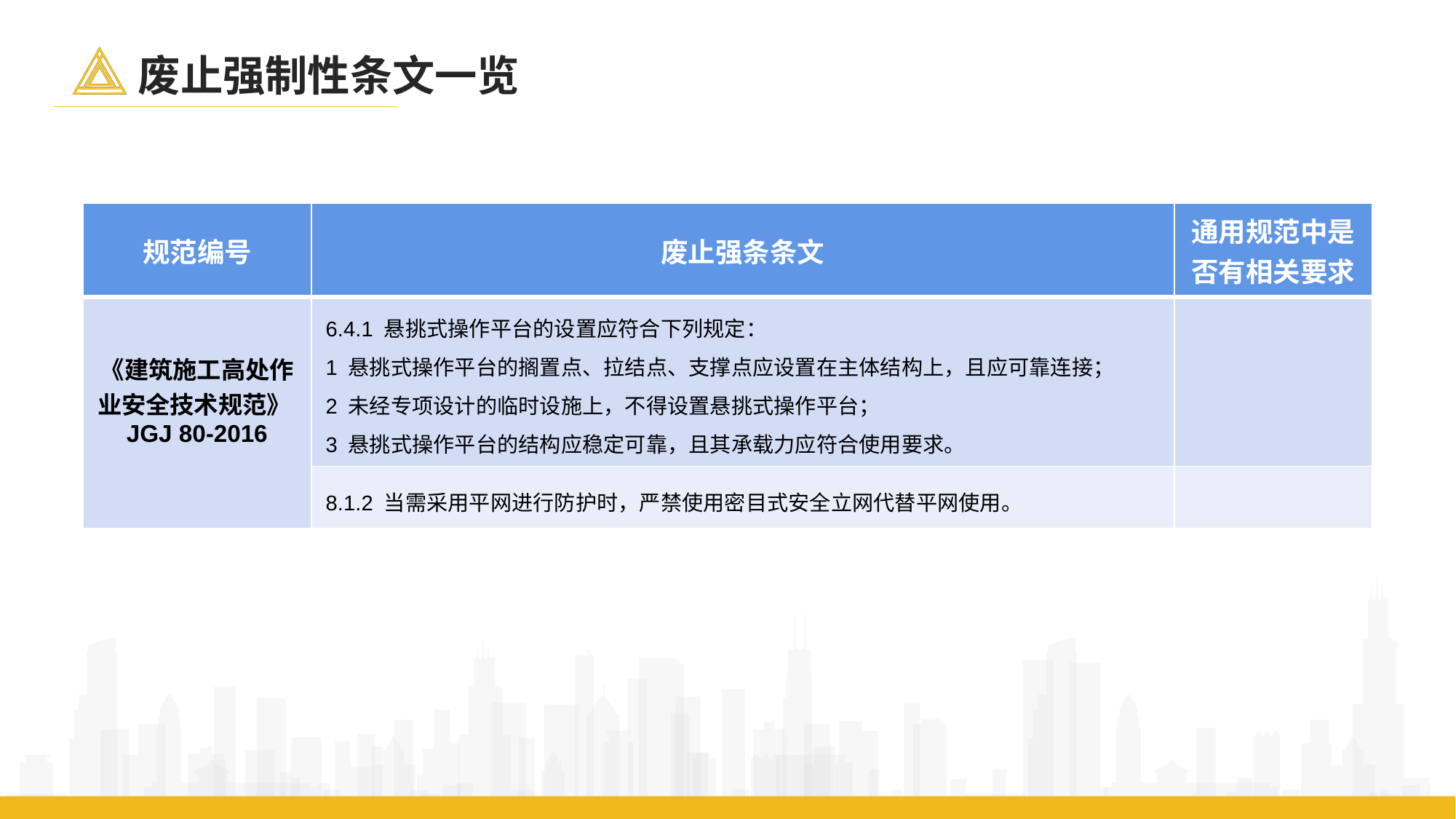

废止强制性条文一览

| 规范编号 | 废止强条条文 | 通用规范中是否有相关要求 |
| --- | --- | --- |
| 《建筑施工高处作业安全技术规范》JGJ 80-2016 | 6.4.1 悬挑式操作平台的设置应符合下列规定： 1 悬挑式操作平台的搁置点、拉结点、支撑点应设置在主体结构上，且应可靠连接； 2 未经专项设计的临时设施上，不得设置悬挑式操作平台； 3 悬挑式操作平台的结构应稳定可靠，且其承载力应符合使用要求。 |  |
|  | 8.1.2 当需采用平网进行防护时，严禁使用密目式安全立网代替平网使用。 |  |